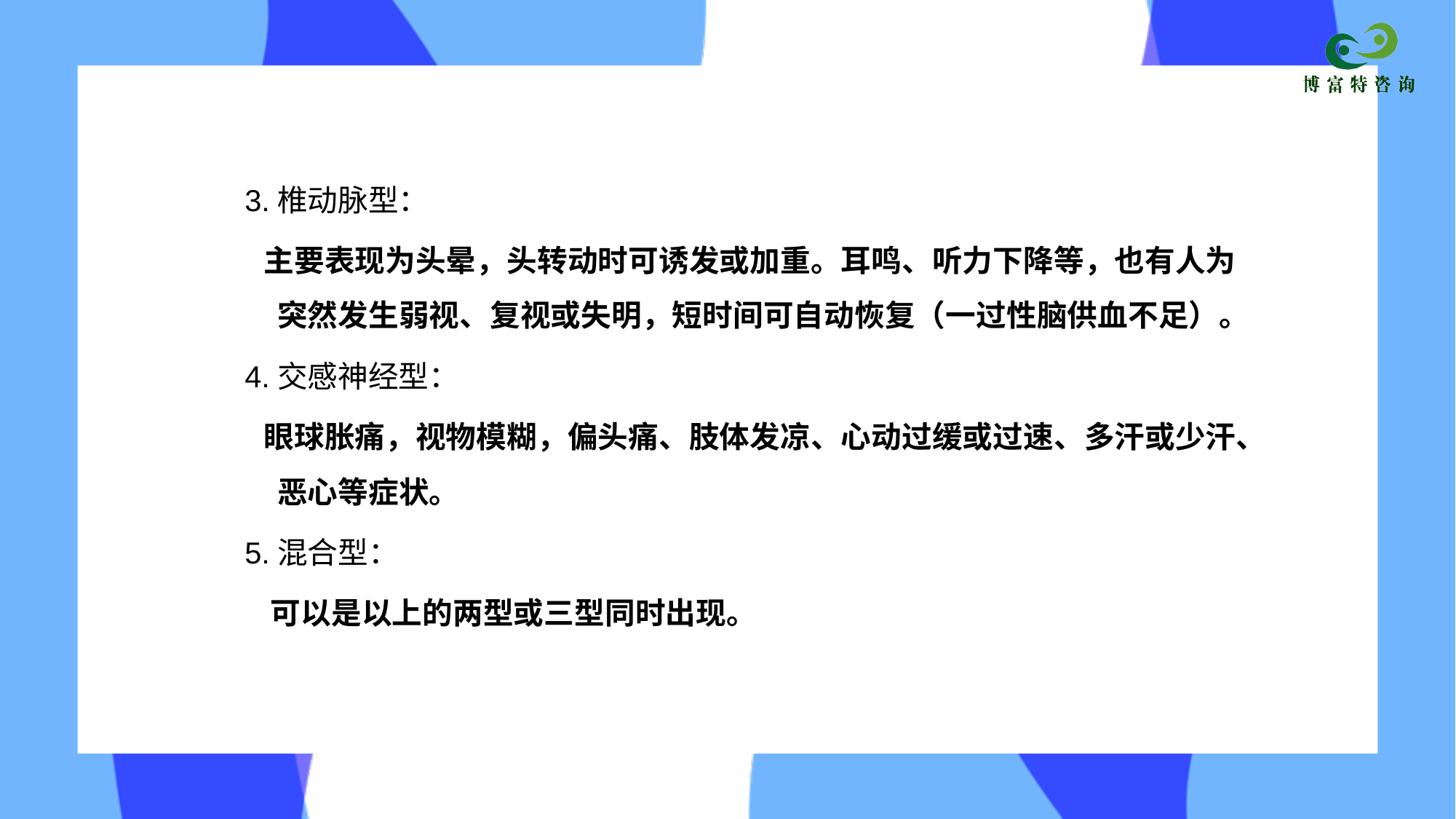

3.椎动脉型：
   主要表现为头晕，头转动时可诱发或加重。耳鸣、听力下降等，也有人为突然发生弱视、复视或失明，短时间可自动恢复（一过性脑供血不足）。
 4.交感神经型：
   眼球胀痛，视物模糊，偏头痛、肢体发凉、心动过缓或过速、多汗或少汗、恶心等症状。
 5.混合型：
    可以是以上的两型或三型同时出现。